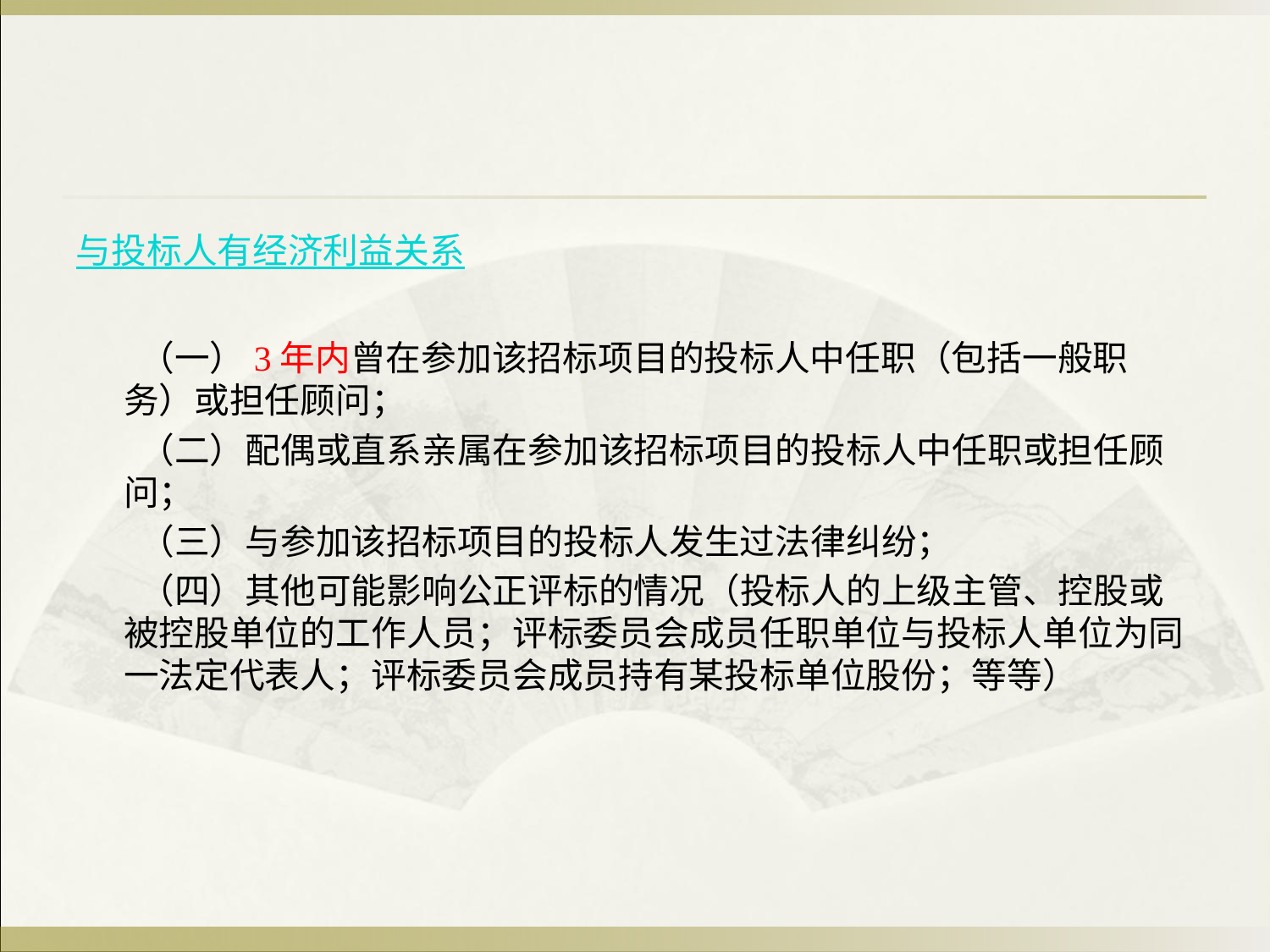

#
与投标人有经济利益关系

       （一）3年内曾在参加该招标项目的投标人中任职（包括一般职务）或担任顾问；
       （二）配偶或直系亲属在参加该招标项目的投标人中任职或担任顾问；
       （三）与参加该招标项目的投标人发生过法律纠纷；
       （四）其他可能影响公正评标的情况（投标人的上级主管、控股或被控股单位的工作人员；评标委员会成员任职单位与投标人单位为同一法定代表人；评标委员会成员持有某投标单位股份；等等）